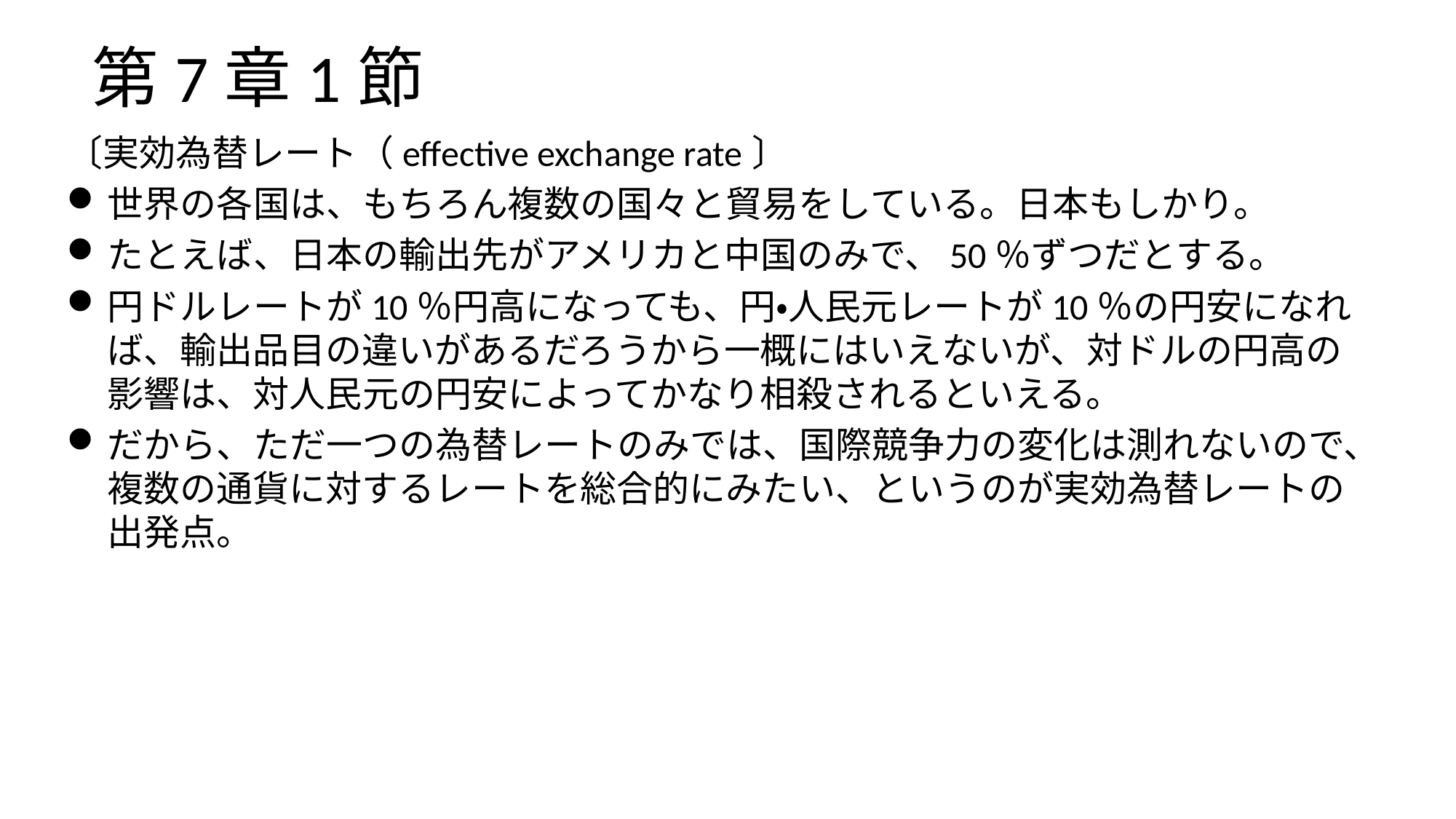

# 第7章1節
〔実効為替レート（effective exchange rate〕
世界の各国は、もちろん複数の国々と貿易をしている。日本もしかり。
たとえば、日本の輸出先がアメリカと中国のみで、50％ずつだとする。
円ドルレートが10％円高になっても、円・人民元レートが10％の円安になれば、輸出品目の違いがあるだろうから一概にはいえないが、対ドルの円高の影響は、対人民元の円安によってかなり相殺されるといえる。
だから、ただ一つの為替レートのみでは、国際競争力の変化は測れないので、複数の通貨に対するレートを総合的にみたい、というのが実効為替レートの出発点。